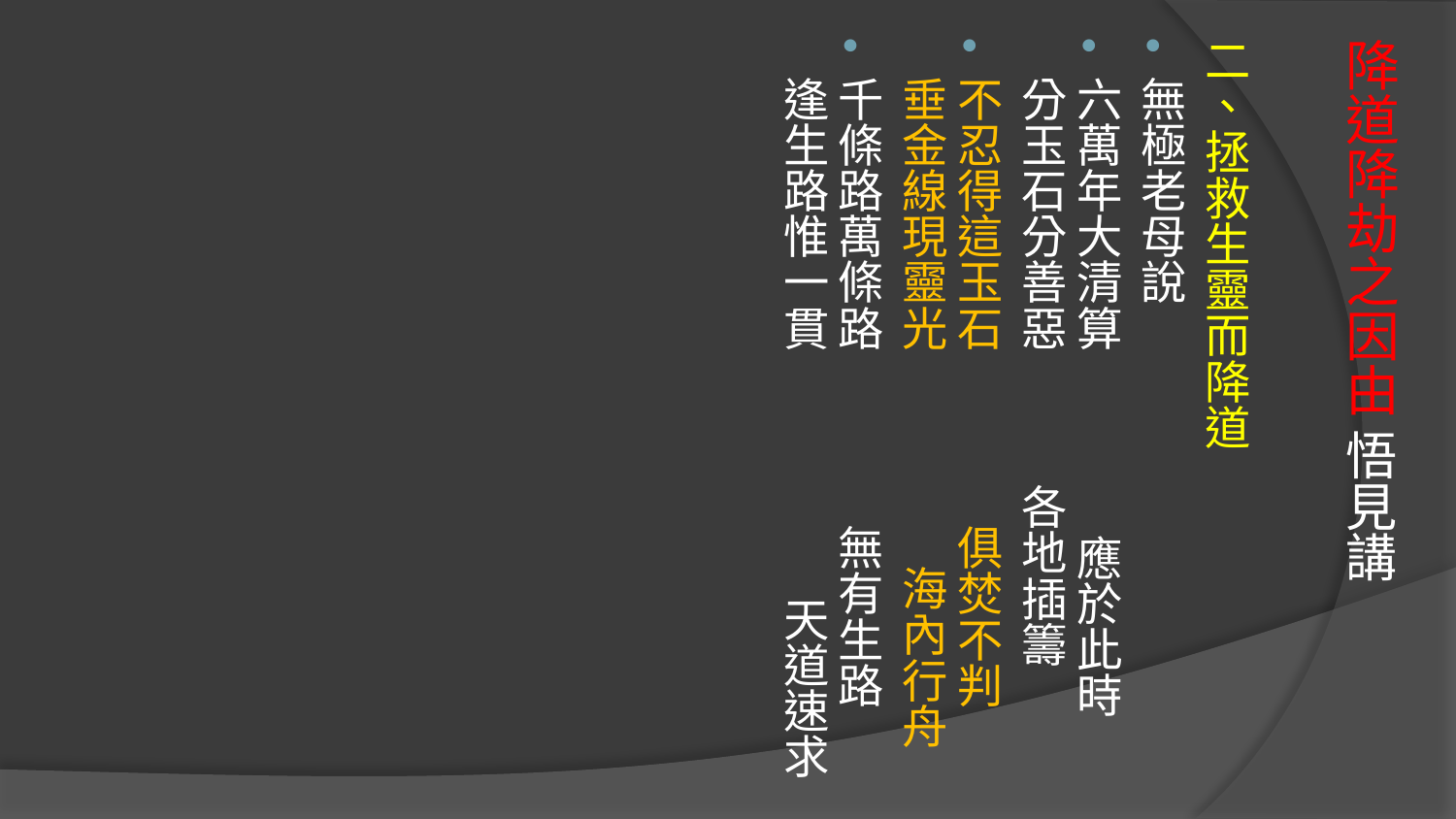

二、拯救生靈而降道
無極老母說
六萬年大清算                  應於此時 　
分玉石分善惡             各地插籌
不忍得這玉石                 俱焚不判 　
垂金線現靈光                     海內行舟
千條路萬條路                 無有生路　 
逢生路惟一貫                        天道速求

# 降道降劫之因由 悟見講